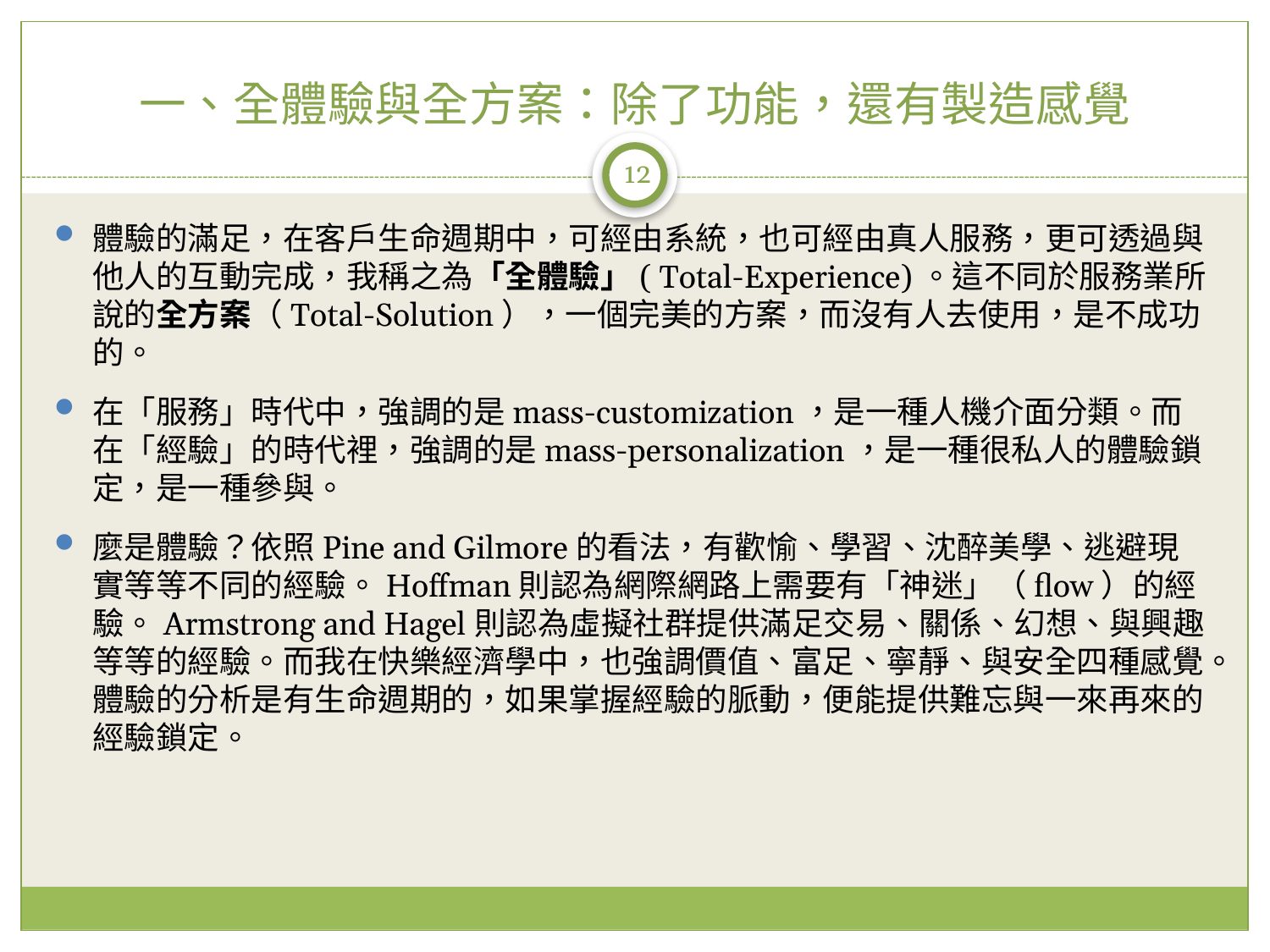

# 一、全體驗與全方案：除了功能，還有製造感覺
12
體驗的滿足，在客戶生命週期中，可經由系統，也可經由真人服務，更可透過與他人的互動完成，我稱之為「全體驗」( Total-Experience)。這不同於服務業所說的全方案（Total-Solution），一個完美的方案，而沒有人去使用，是不成功的。
在「服務」時代中，強調的是mass-customization，是一種人機介面分類。而在「經驗」的時代裡，強調的是mass-personalization，是一種很私人的體驗鎖定，是一種參與。
麼是體驗？依照Pine and Gilmore的看法，有歡愉、學習、沈醉美學、逃避現實等等不同的經驗。Hoffman則認為網際網路上需要有「神迷」（flow）的經驗。Armstrong and Hagel則認為虛擬社群提供滿足交易、關係、幻想、與興趣等等的經驗。而我在快樂經濟學中，也強調價值、富足、寧靜、與安全四種感覺。體驗的分析是有生命週期的，如果掌握經驗的脈動，便能提供難忘與一來再來的經驗鎖定。